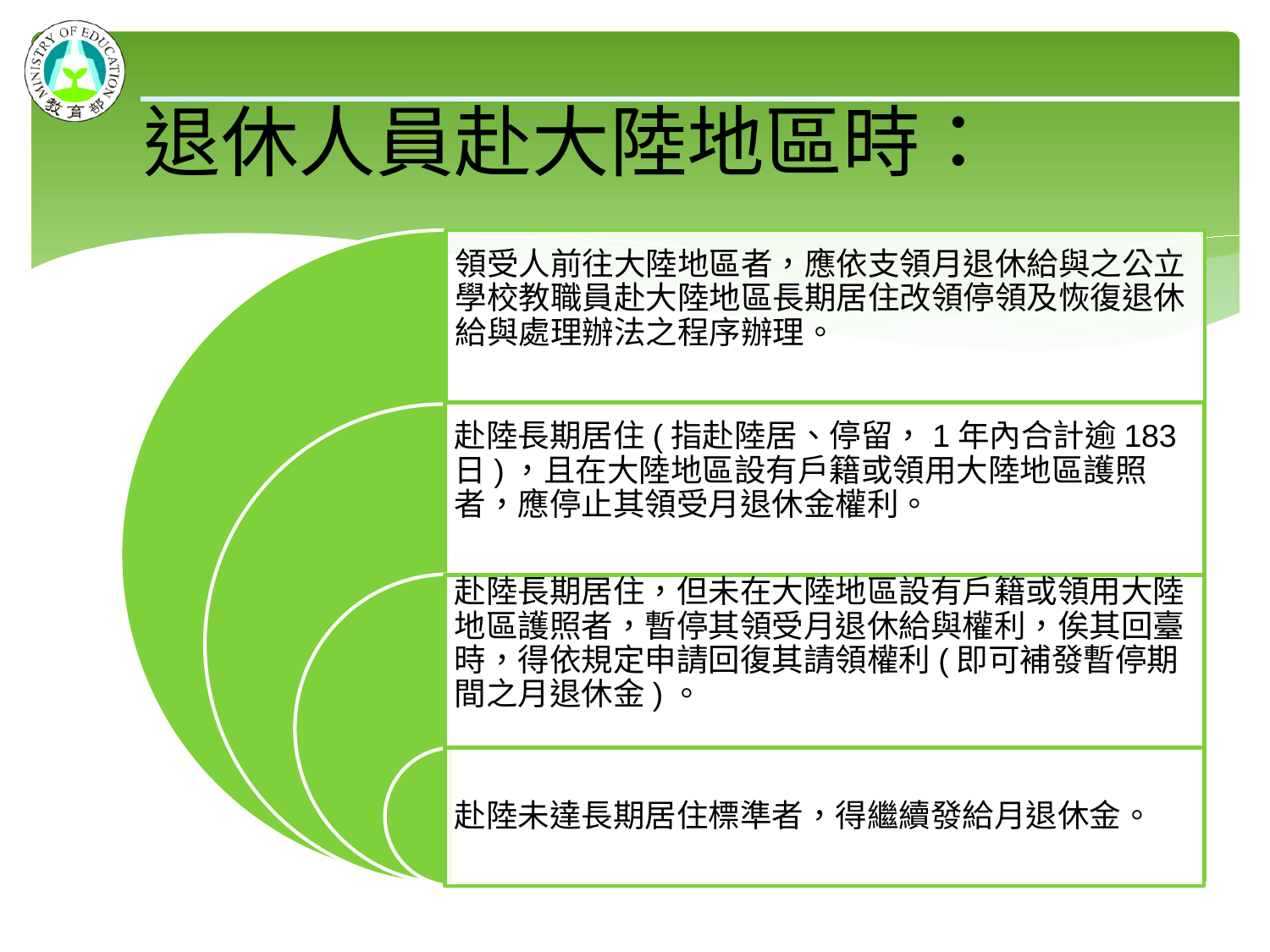

退休人員赴大陸地區時：
領受人前往大陸地區者，應依支領月退休給與之公立學校教職員赴大陸地區長期居住改領停領及恢復退休給與處理辦法之程序辦理。
赴陸長期居住(指赴陸居、停留，1年內合計逾183日)，且在大陸地區設有戶籍或領用大陸地區護照者，應停止其領受月退休金權利。
赴陸長期居住，但未在大陸地區設有戶籍或領用大陸地區護照者，暫停其領受月退休給與權利，俟其回臺時，得依規定申請回復其請領權利(即可補發暫停期間之月退休金)。
赴陸未達長期居住標準者，得繼續發給月退休金。